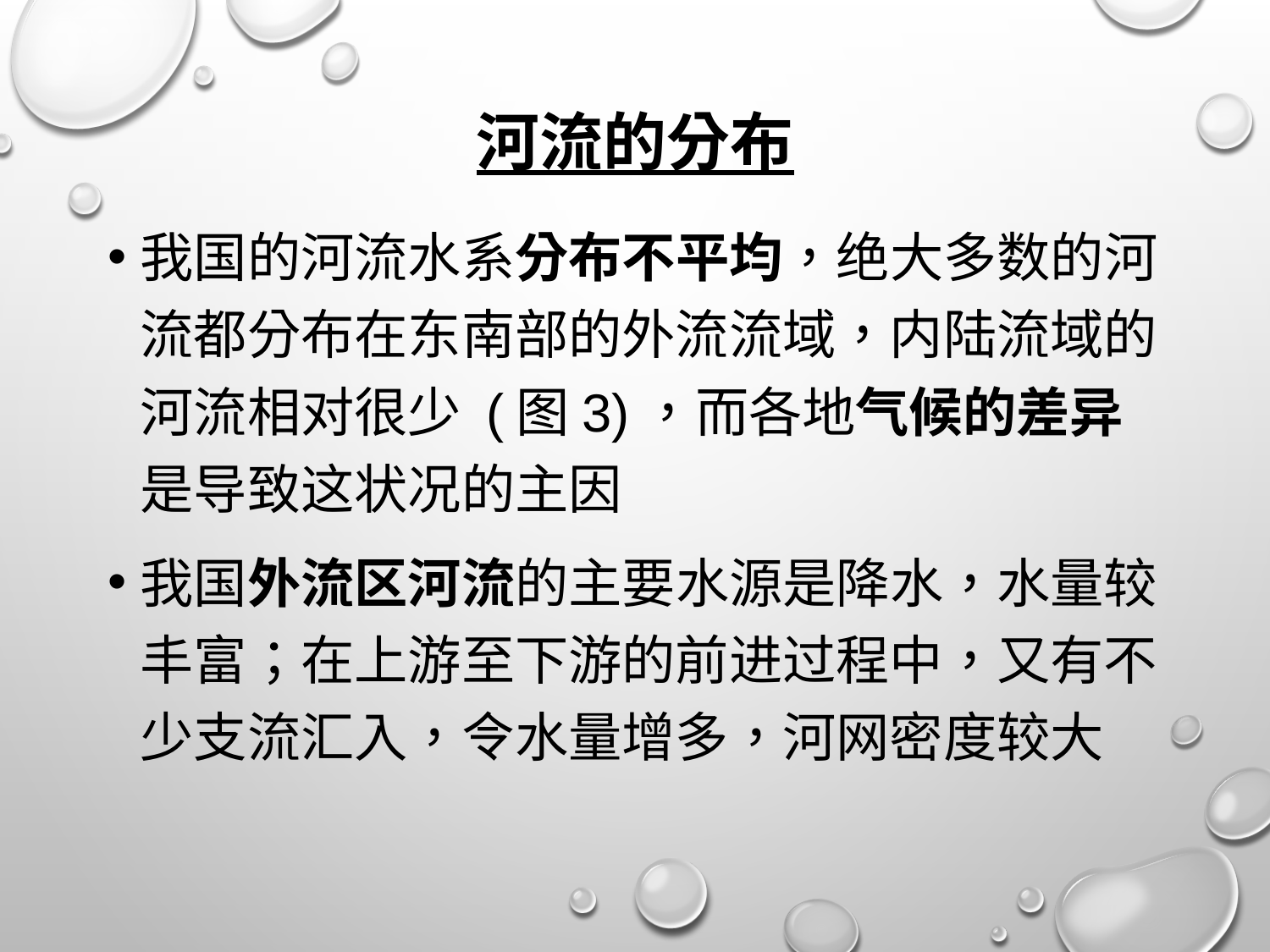

# 河流的分布
我国的河流水系分布不平均，绝大多数的河流都分布在东南部的外流流域，内陆流域的河流相对很少 (图3)，而各地气候的差异是导致这状况的主因
我国外流区河流的主要水源是降水，水量较丰富；在上游至下游的前进过程中，又有不少支流汇入，令水量增多，河网密度较大